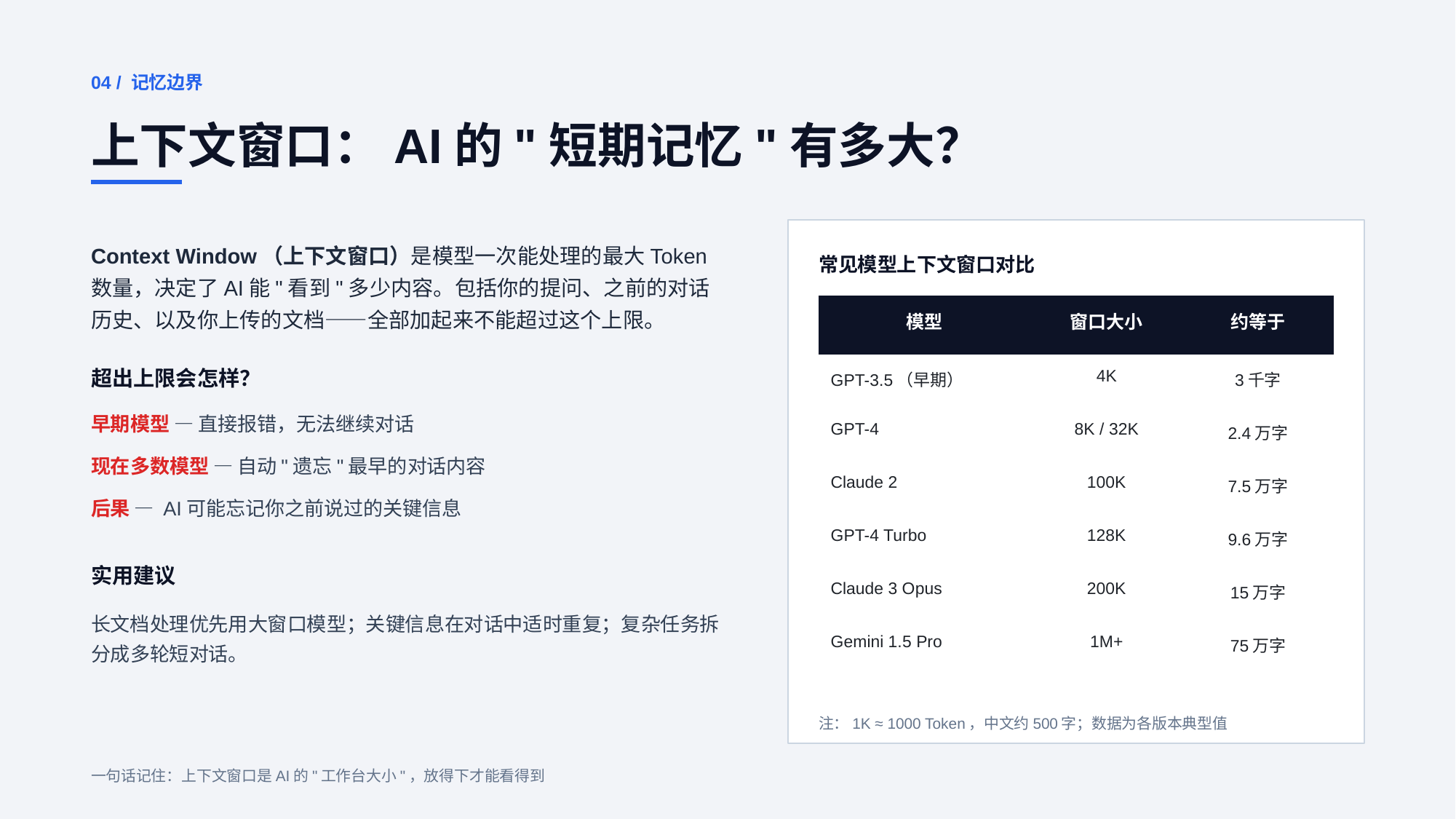

04 / 记忆边界
上下文窗口：AI的"短期记忆"有多大？
Context Window（上下文窗口）是模型一次能处理的最大Token数量，决定了AI能"看到"多少内容。包括你的提问、之前的对话历史、以及你上传的文档——全部加起来不能超过这个上限。

常见模型上下文窗口对比
| 模型 | 窗口大小 | 约等于 |
| --- | --- | --- |
| GPT-3.5（早期） | 4K | 3千字 |
| GPT-4 | 8K / 32K | 2.4万字 |
| Claude 2 | 100K | 7.5万字 |
| GPT-4 Turbo | 128K | 9.6万字 |
| Claude 3 Opus | 200K | 15万字 |
| Gemini 1.5 Pro | 1M+ | 75万字 |
超出上限会怎样？
早期模型 — 直接报错，无法继续对话
现在多数模型 — 自动"遗忘"最早的对话内容
后果 — AI可能忘记你之前说过的关键信息
实用建议
长文档处理优先用大窗口模型；关键信息在对话中适时重复；复杂任务拆分成多轮短对话。
注：1K ≈ 1000 Token，中文约500字；数据为各版本典型值
一句话记住：上下文窗口是AI的"工作台大小"，放得下才能看得到